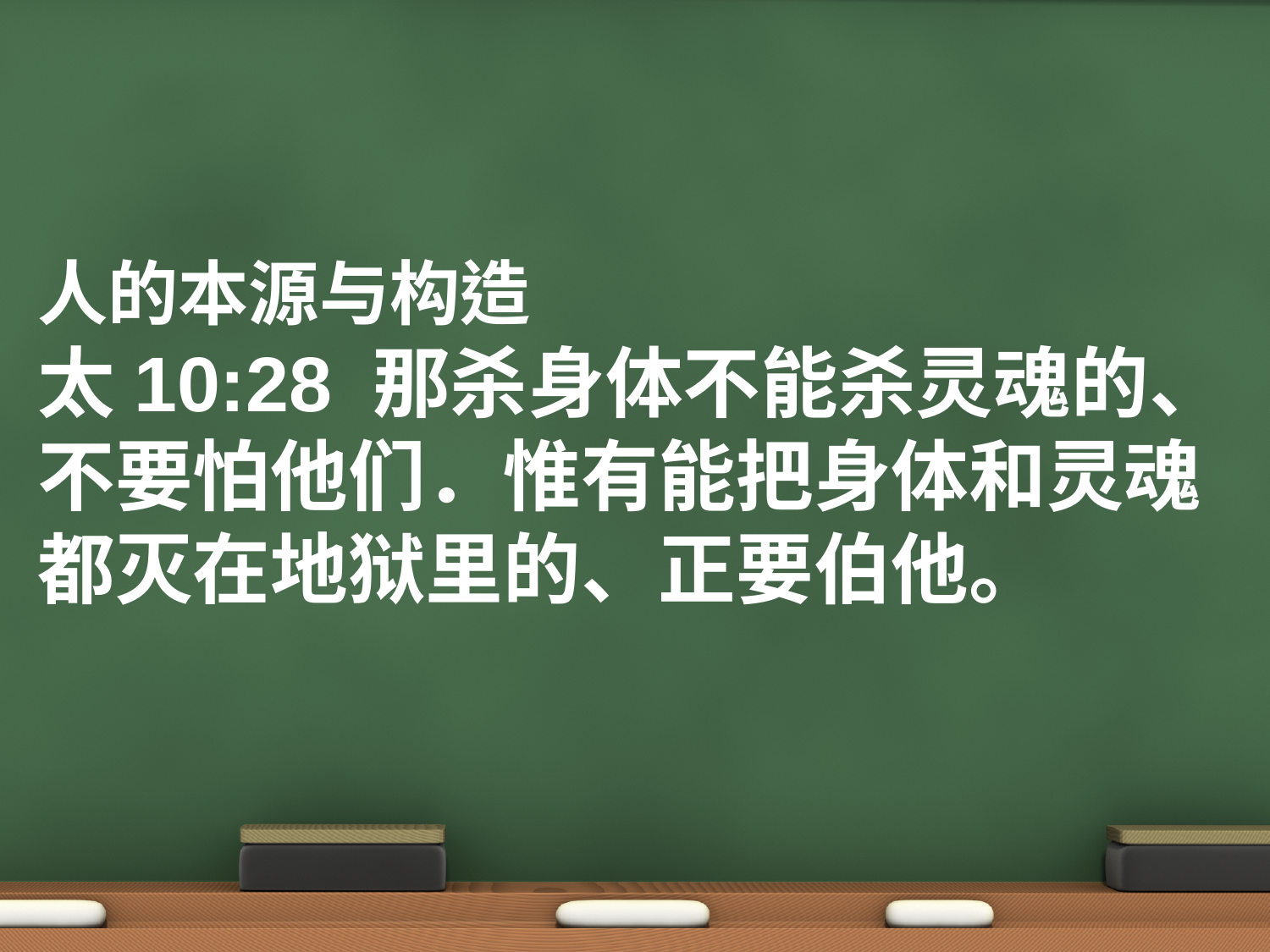

人的本源与构造
太10:28 那杀身体不能杀灵魂的、不要怕他们．惟有能把身体和灵魂都灭在地狱里的、正要伯他。